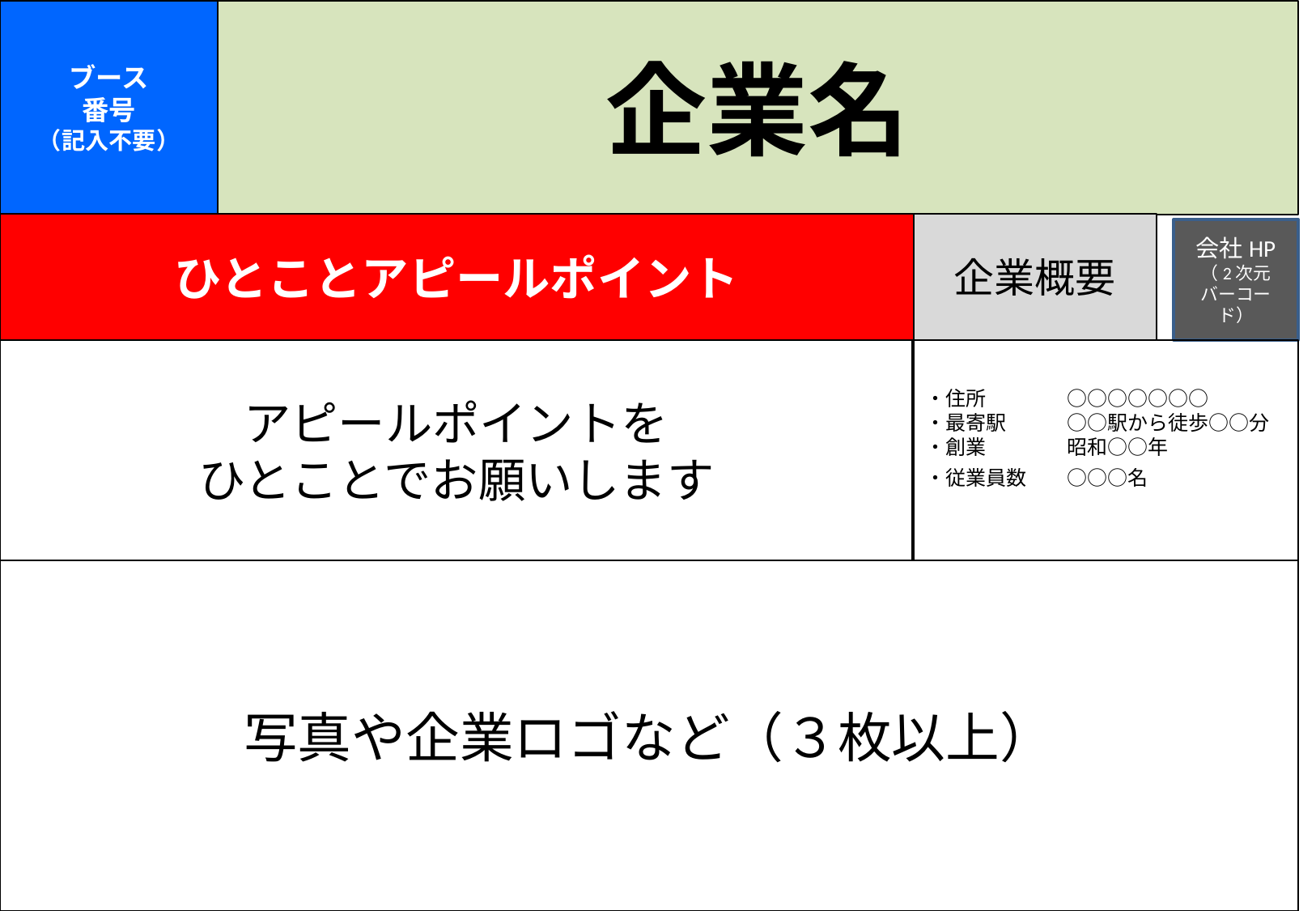

ブース
番号
（記入不要）
企業名
ひとことアピールポイント
アピールポイントを
ひとことでお願いします
企業概要
・住所　　　　○○○○○○○
・最寄駅　　　○○駅から徒歩○○分
・創業　　　　昭和○○年
・従業員数　　○○○名　　●

会社HP
（2次元
バーコード）
写真や企業ロゴなど（３枚以上）